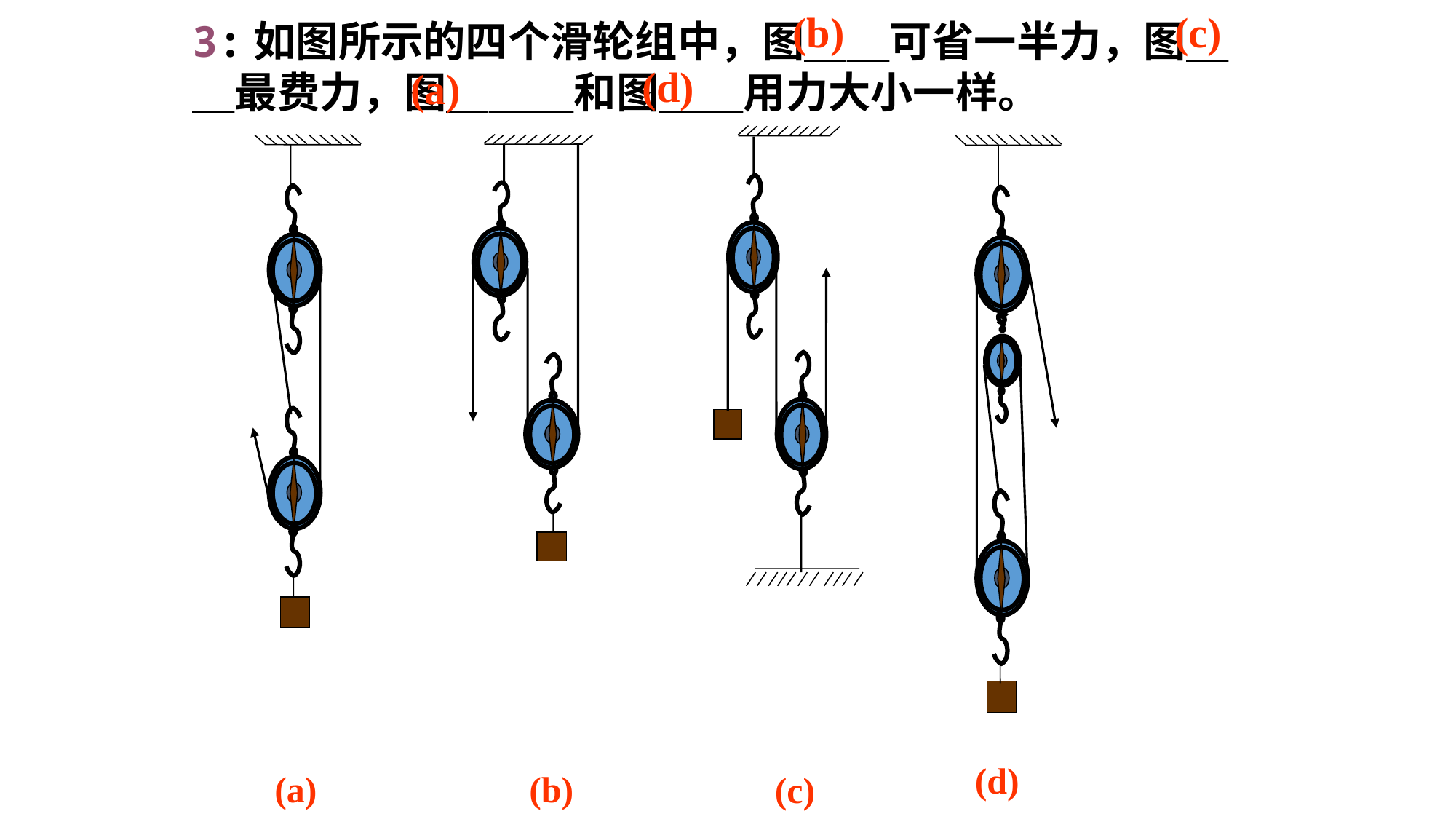

(b)
(c)
3:如图所示的四个滑轮组中，图＿＿可省一半力，图＿＿最费力，图＿＿＿和图＿＿用力大小一样。
(d)
(a)

(c)

(a)

(b)

(d)